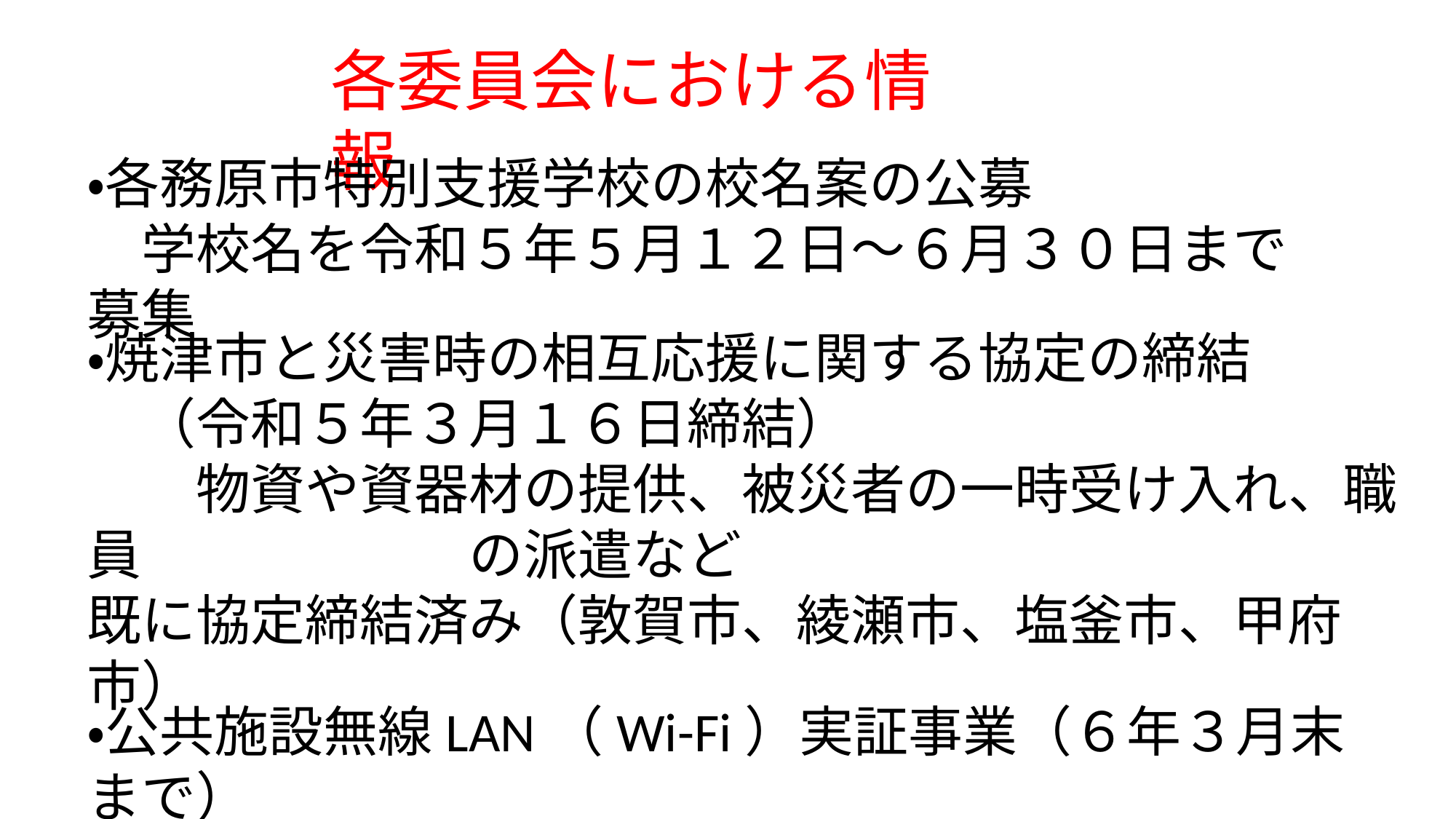

各委員会における情報
・各務原市特別支援学校の校名案の公募
　学校名を令和５年５月１２日～６月３０日まで募集
・焼津市と災害時の相互応援に関する協定の締結
　（令和５年３月１６日締結）
　　物資や資器材の提供、被災者の一時受け入れ、職員　　　　　　の派遣など
既に協定締結済み（敦賀市、綾瀬市、塩釜市、甲府市）
・公共施設無線LAN（Wi-Fi）実証事業（６年３月末まで）